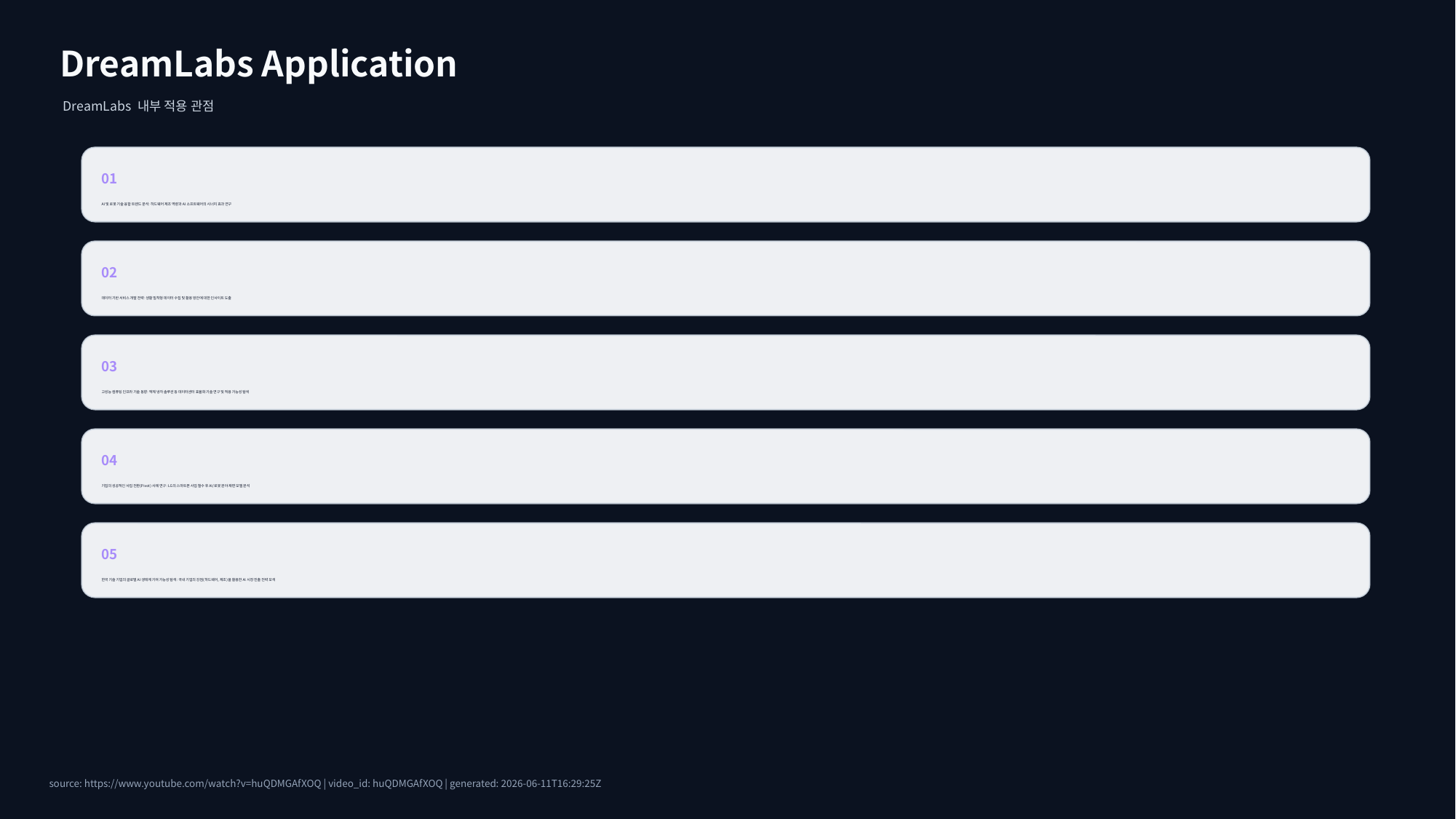

DreamLabs Application
DreamLabs 내부 적용 관점

01
AI 및 로봇 기술 융합 트렌드 분석: 하드웨어 제조 역량과 AI 소프트웨어의 시너지 효과 연구

02
데이터 기반 서비스 개발 전략: 생활 밀착형 데이터 수집 및 활용 방안에 대한 인사이트 도출

03
고성능 컴퓨팅 인프라 기술 동향: 액체 냉각 솔루션 등 데이터센터 효율화 기술 연구 및 적용 가능성 탐색

04
기업의 성공적인 사업 전환(Pivot) 사례 연구: LG의 스마트폰 사업 철수 후 AI/로봇 분야 재편 모델 분석

05
한국 기술 기업의 글로벌 AI 생태계 기여 가능성 탐색: 국내 기업의 강점(하드웨어, 제조)을 활용한 AI 시장 진출 전략 모색
source: https://www.youtube.com/watch?v=huQDMGAfXOQ | video_id: huQDMGAfXOQ | generated: 2026-06-11T16:29:25Z